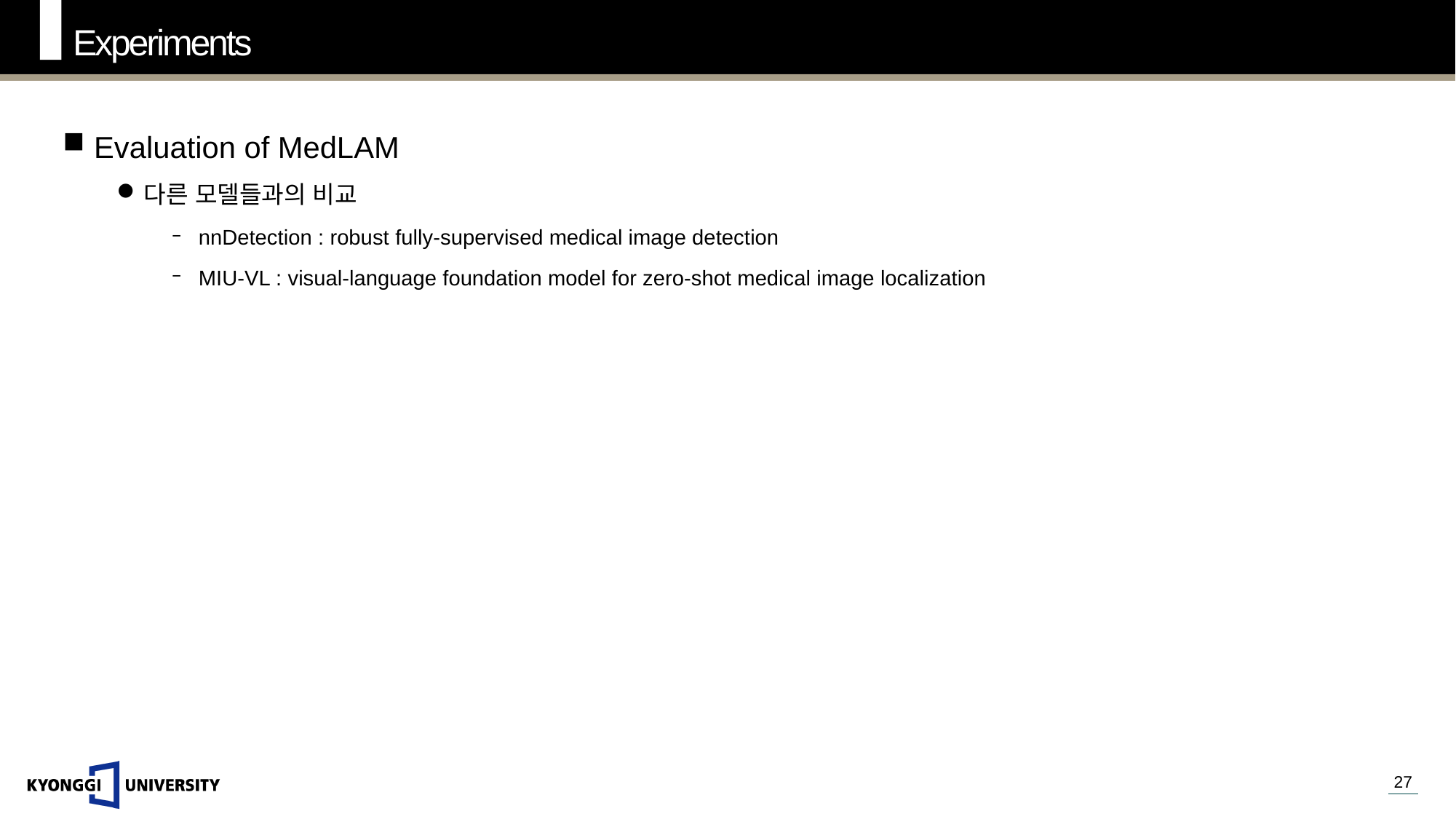

Experiments
Evaluation of MedLAM
다른 모델들과의 비교
nnDetection : robust fully-supervised medical image detection
MIU-VL : visual-language foundation model for zero-shot medical image localization